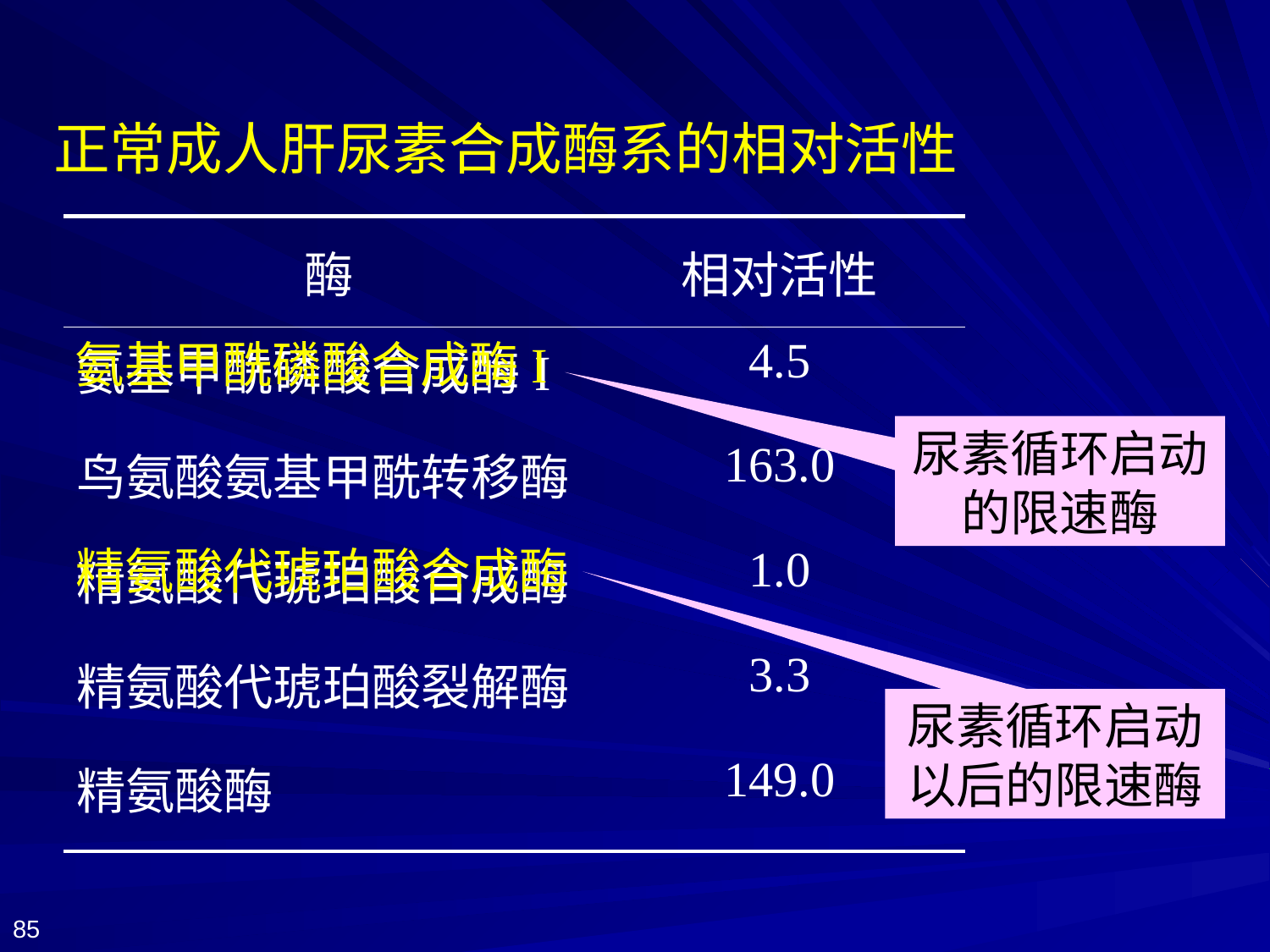

# 正常成人肝尿素合成酶系的相对活性
| 酶 | 相对活性 |
| --- | --- |
| 氨基甲酰磷酸合成酶I | 4.5 |
| 鸟氨酸氨基甲酰转移酶 | 163.0 |
| 精氨酸代琥珀酸合成酶 | 1.0 |
| 精氨酸代琥珀酸裂解酶 | 3.3 |
| 精氨酸酶 | 149.0 |
氨基甲酰磷酸合成酶I
尿素循环启动的限速酶
精氨酸代琥珀酸合成酶
尿素循环启动以后的限速酶
85